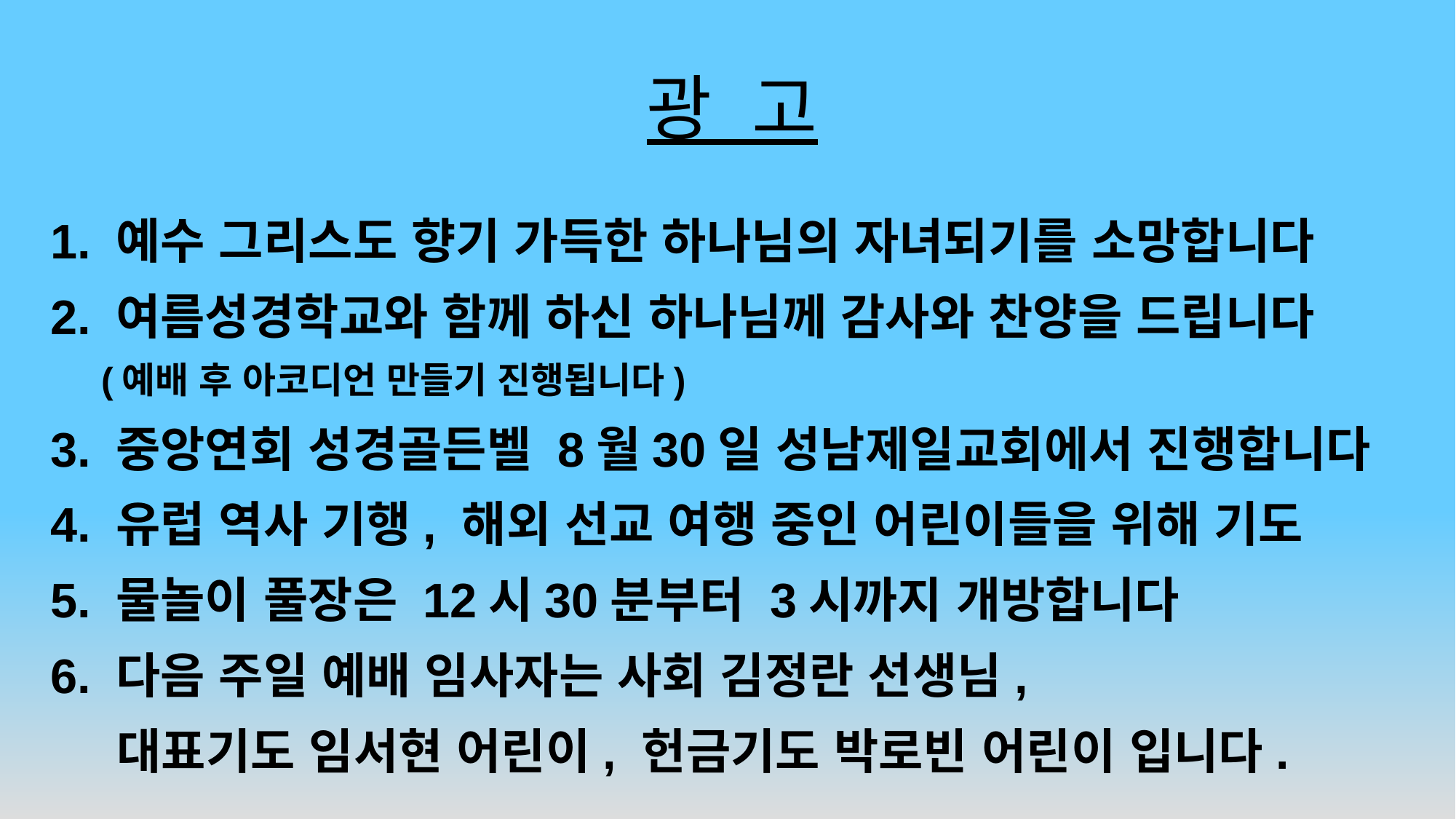

# 광  고
1. 예수 그리스도 향기 가득한 하나님의 자녀되기를 소망합니다
2. 여름성경학교와 함께 하신 하나님께 감사와 찬양을 드립니다
     (예배 후 아코디언 만들기 진행됩니다)
3. 중앙연회 성경골든벨 8월30일 성남제일교회에서 진행합니다
4. 유럽 역사 기행, 해외 선교 여행 중인 어린이들을 위해 기도
5. 물놀이 풀장은 12시30분부터 3시까지 개방합니다
6. 다음 주일 예배 임사자는 사회 김정란 선생님,
    대표기도 임서현 어린이, 헌금기도 박로빈 어린이 입니다.